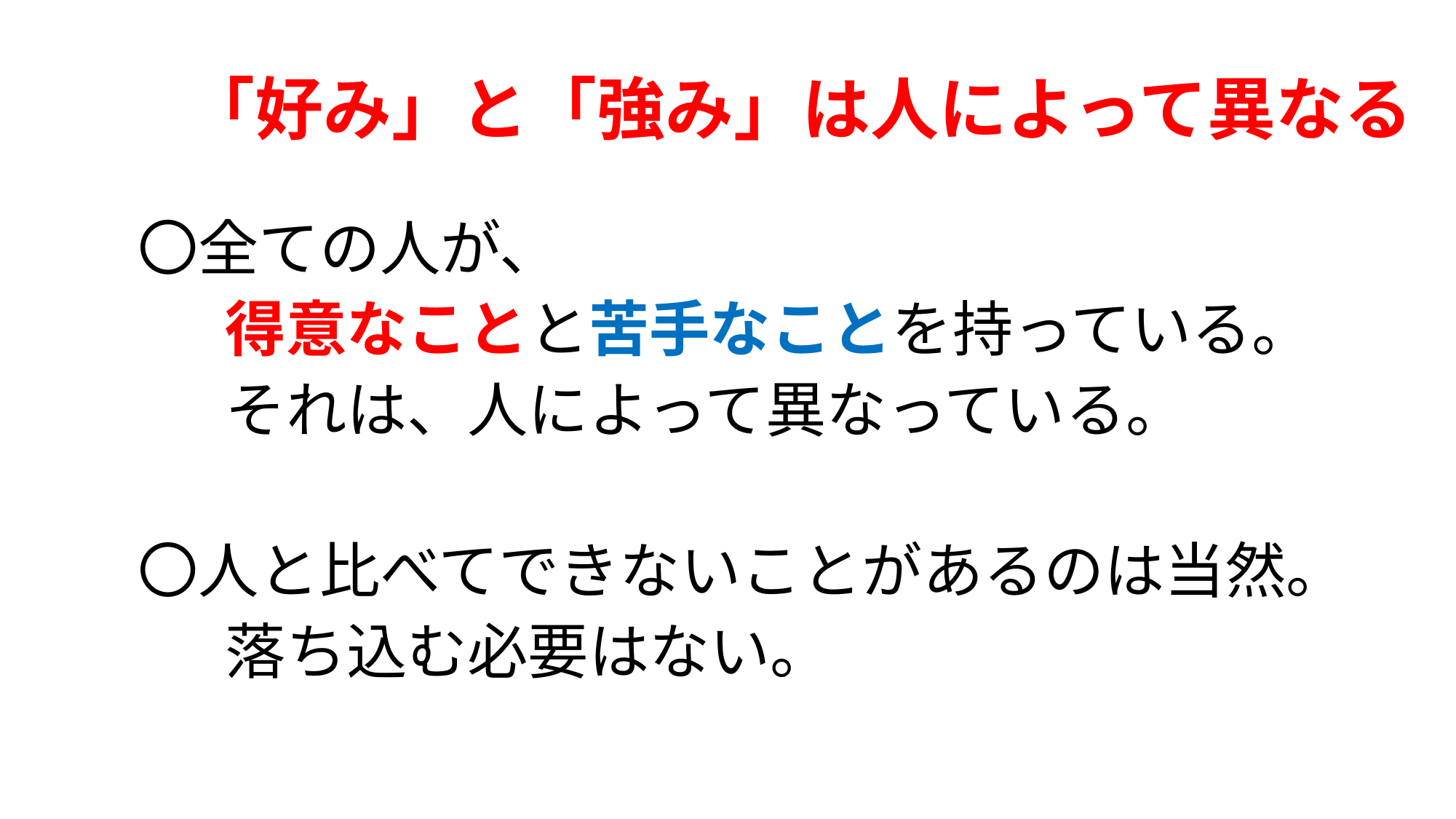

# 「好み」と「強み」は人によって異なる
〇全ての人が、
　  得意なことと苦手なことを持っている。
　  それは、人によって異なっている。

〇人と比べてできないことがあるのは当然。
　  落ち込む必要はない。